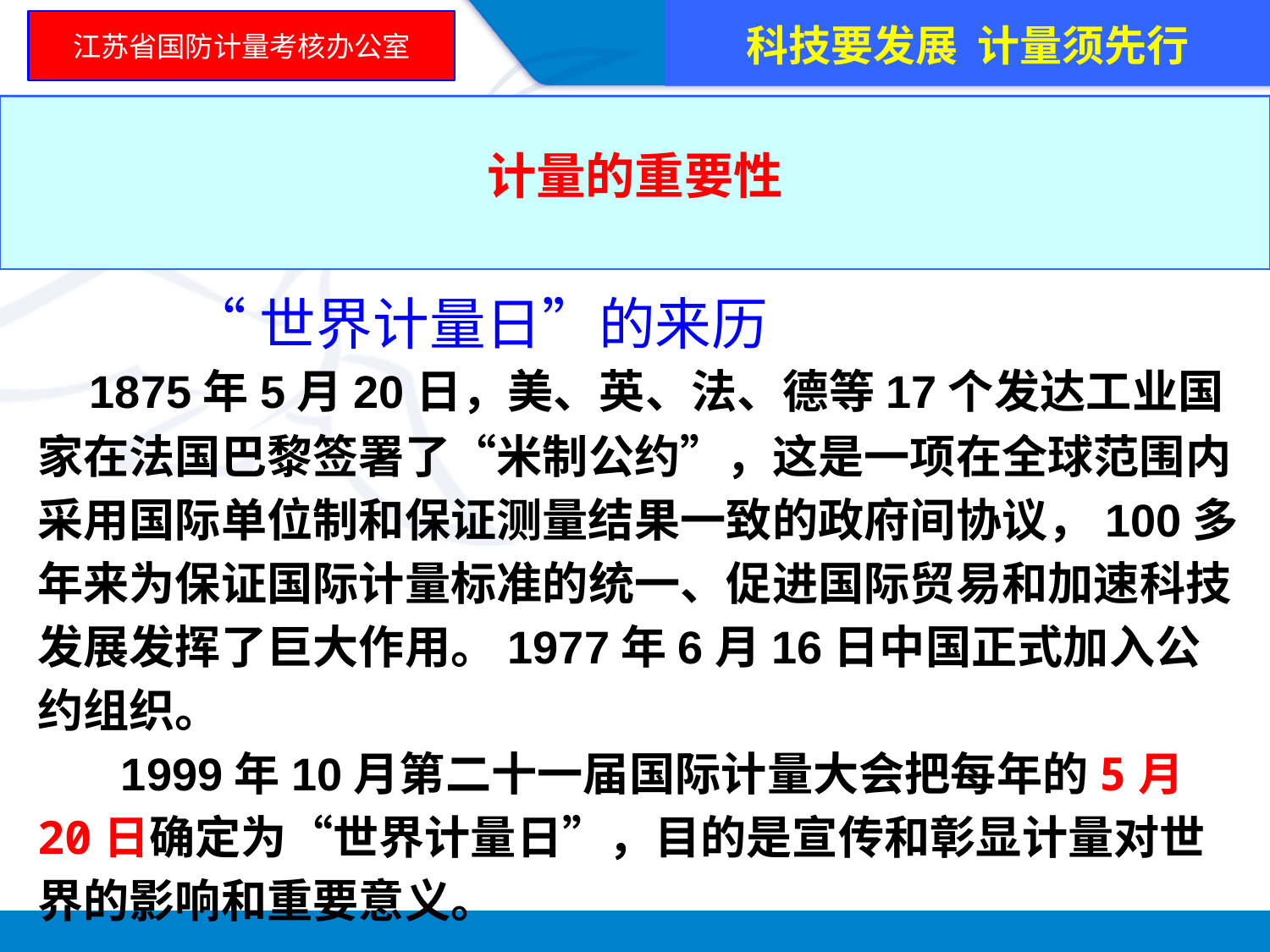

科技要发展  计量须先行
江苏省国防计量考核办公室
计量的重要性

                “世界计量日”的来历
   1875年5月20日，美、英、法、德等17个发达工业国家在法国巴黎签署了“米制公约”，这是一项在全球范围内采用国际单位制和保证测量结果一致的政府间协议，100多年来为保证国际计量标准的统一、促进国际贸易和加速科技发展发挥了巨大作用。1977年6月16日中国正式加入公约组织。
       1999年10月第二十一届国际计量大会把每年的5月20日确定为“世界计量日”，目的是宣传和彰显计量对世界的影响和重要意义。